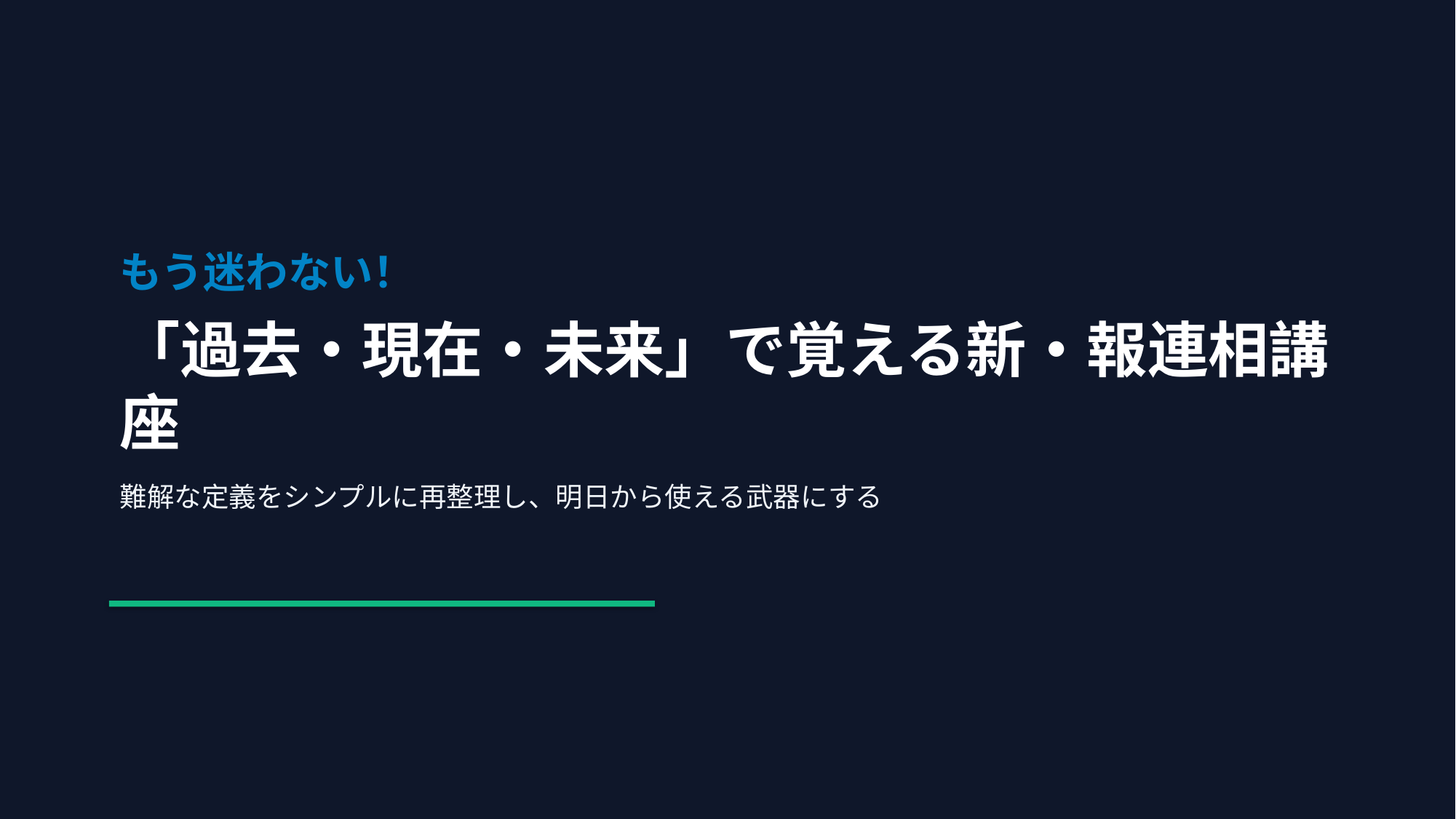

もう迷わない！
「過去・現在・未来」で覚える新・報連相講座
難解な定義をシンプルに再整理し、明日から使える武器にする